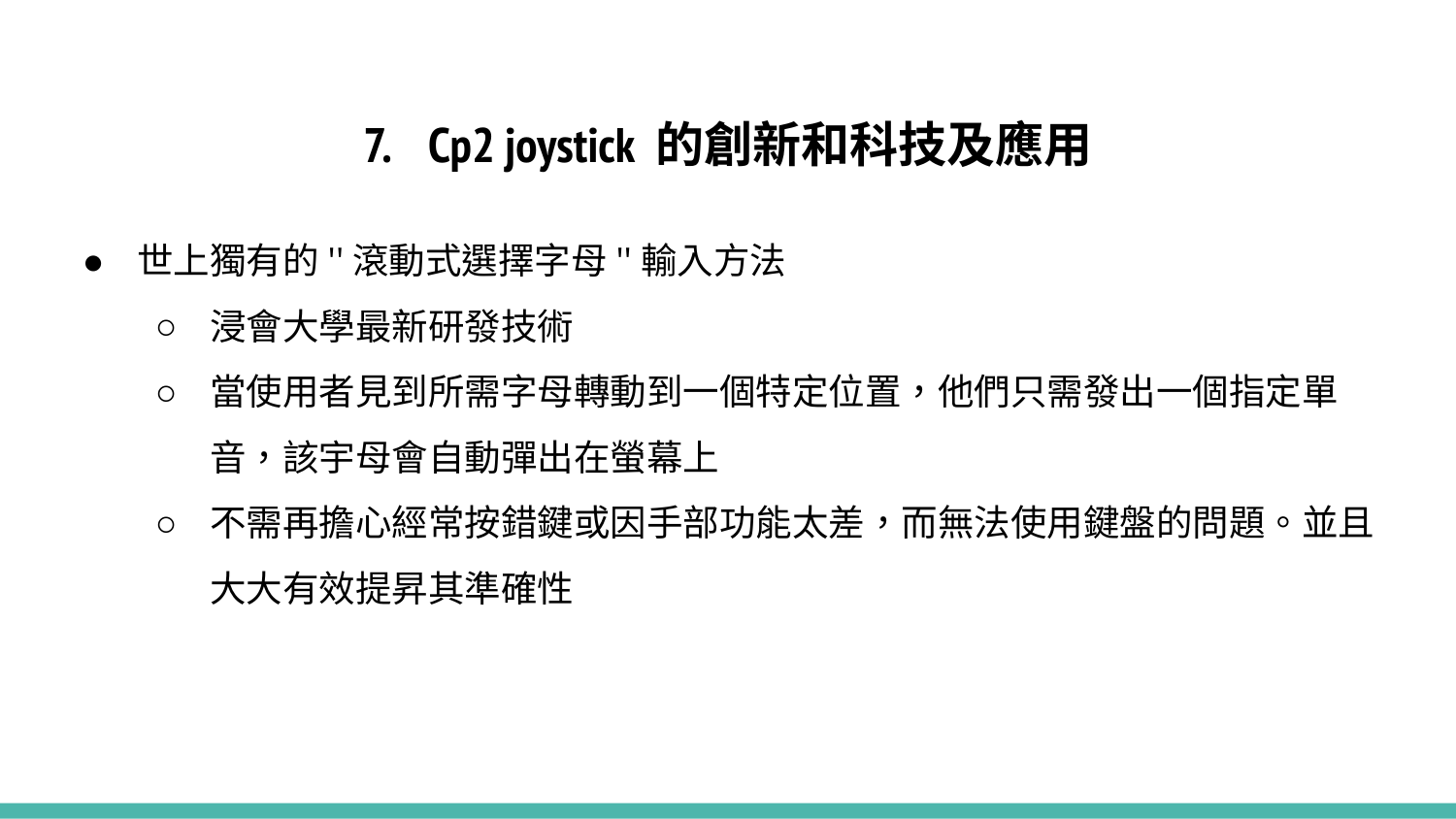

# 7.    Cp2 joystick 的創新和科技及應用

世上獨有的''滾動式選擇字母''輸入方法
浸會大學最新研發技術
當使用者見到所需字母轉動到一個特定位置，他們只需發出一個指定單音，該宇母會自動彈出在螢幕上
不需再擔心經常按錯鍵或因手部功能太差，而無法使用鍵盤的問題。並且大大有效提昇其準確性